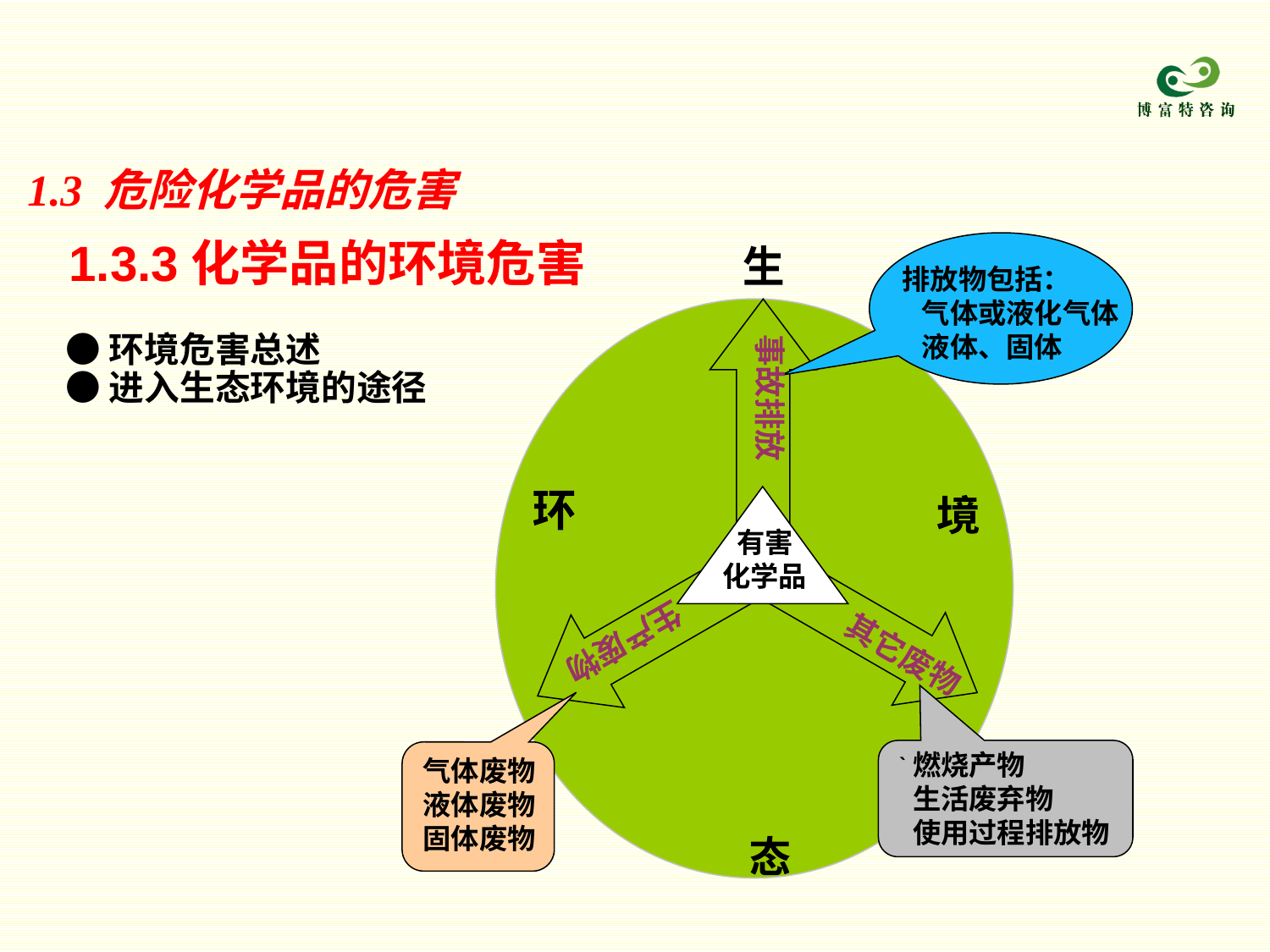

1.3 危险化学品的危害
1.3.3化学品的环境危害

生
排放物包括：
  气体或液化气体
  液体、固体

●环境危害总述
●进入生态环境的途径
事故排放

环
境
有害
化学品
其它废物
生产废物
`
燃烧产物
生活废弃物
使用过程排放物

气体废物
液体废物
固体废物
态